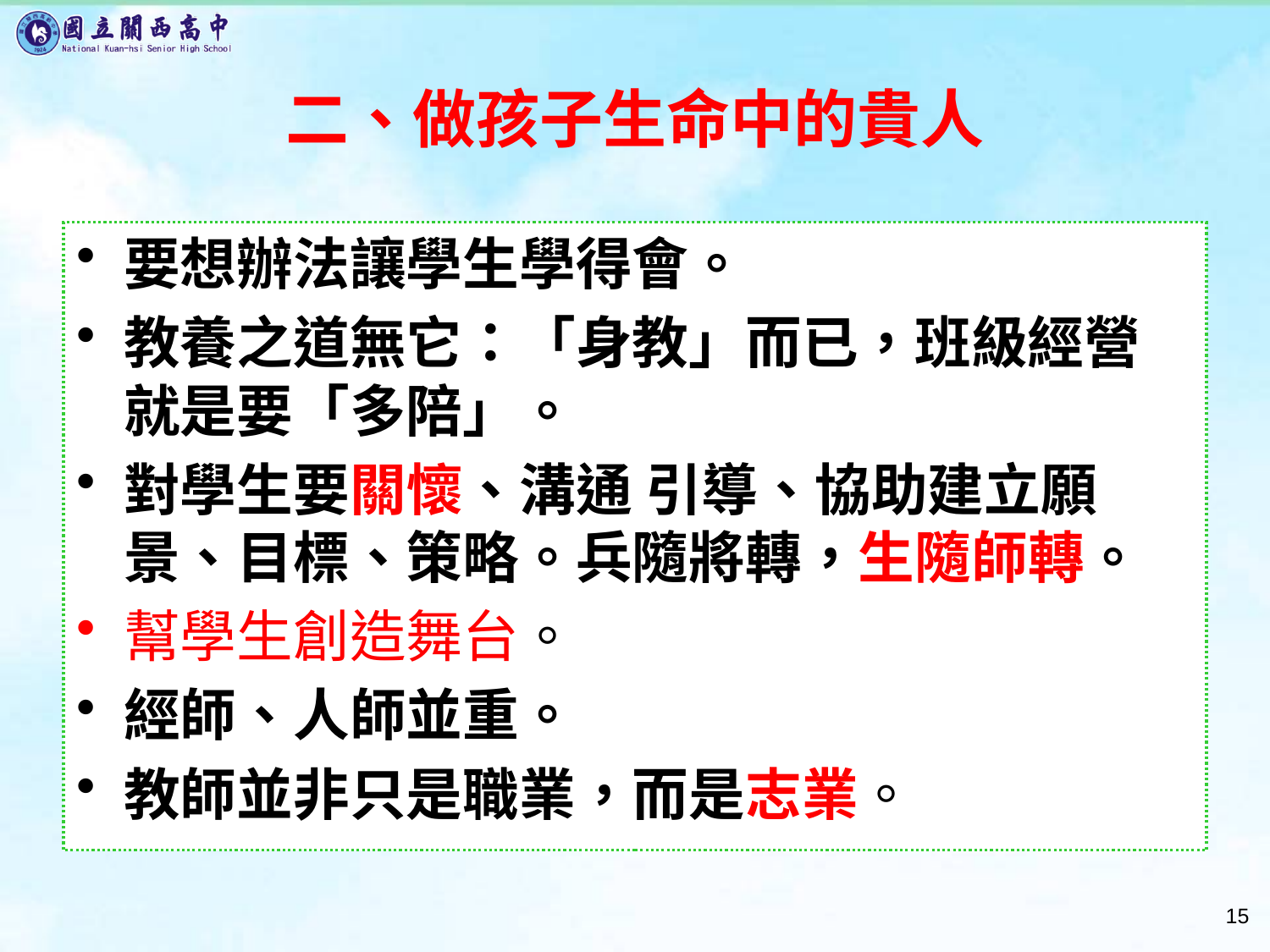

# 二、做孩子生命中的貴人
要想辦法讓學生學得會。
教養之道無它：「身教」而已，班級經營就是要「多陪」。
對學生要關懷、溝通 引導、協助建立願景、目標、策略。兵隨將轉，生隨師轉。
幫學生創造舞台。
經師、人師並重。
教師並非只是職業，而是志業。